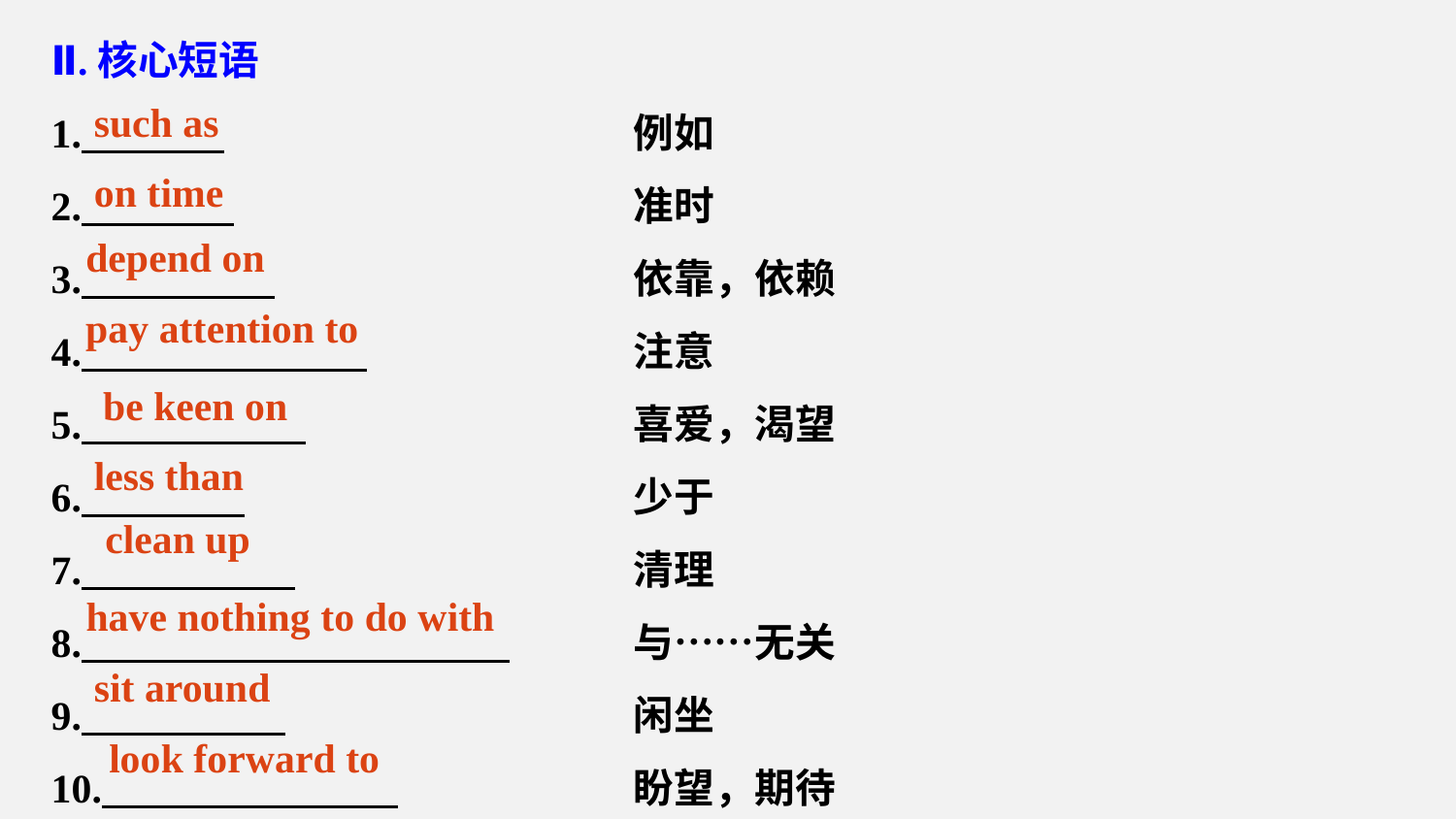

Ⅱ.核心短语
1.               			例如
2.                			准时
3.                   			依靠，依赖
4.                             		注意
5.                      			喜爱，渴望
6.                 			少于
7.                      			清理
8.                                          	与……无关
9.                     			闲坐
10.                              		盼望，期待
such as
on time
depend on
pay attention to
be keen on
less than
clean up
have nothing to do with
sit around
look forward to